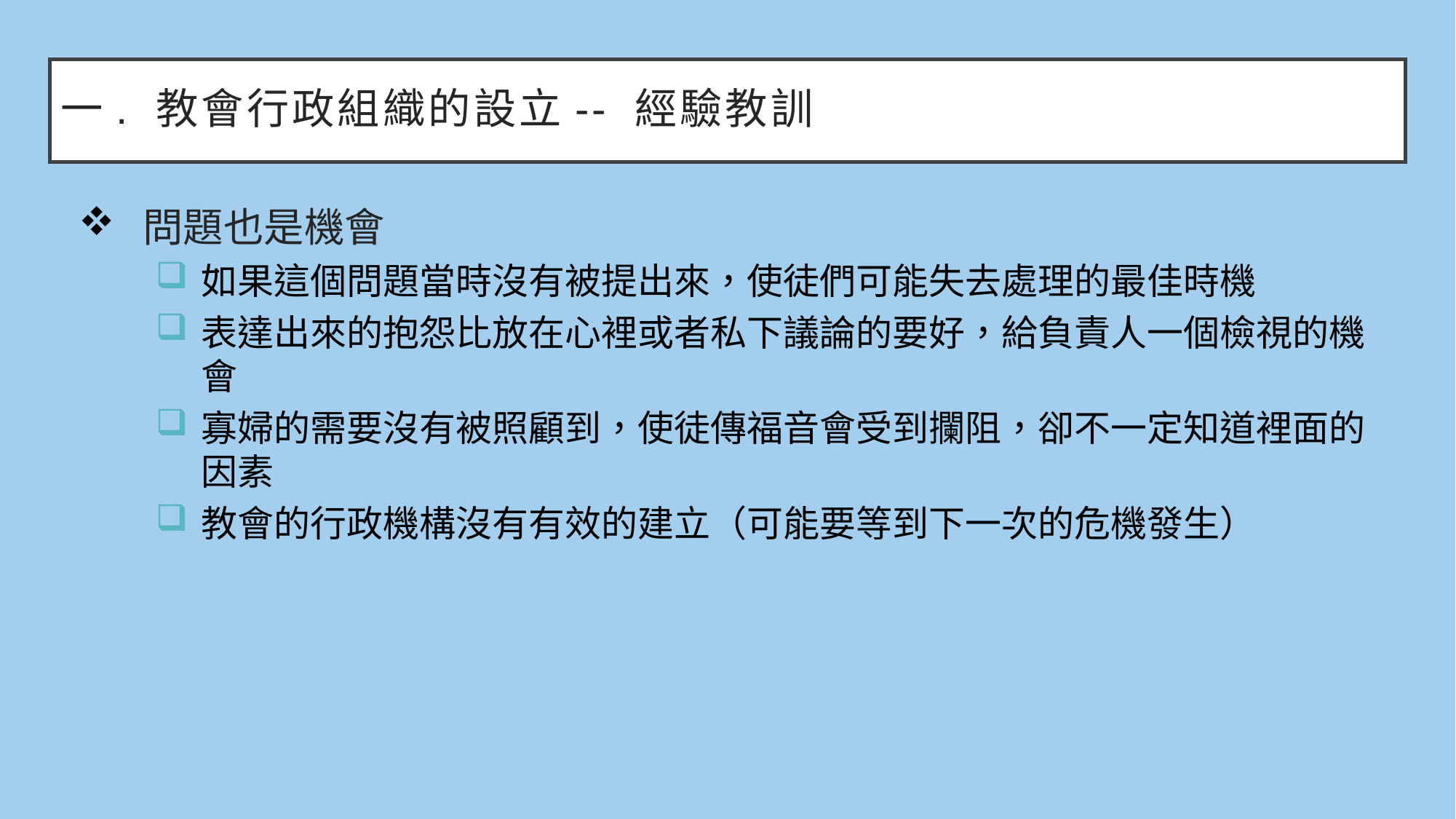

# 一. 教會行政組織的設立-- 經驗教訓
 問題也是機會
如果這個問題當時沒有被提出來，使徒們可能失去處理的最佳時機
表達出來的抱怨比放在心裡或者私下議論的要好，給負責人一個檢視的機會
寡婦的需要沒有被照顧到，使徒傳福音會受到攔阻，卻不一定知道裡面的因素
教會的行政機構沒有有效的建立（可能要等到下一次的危機發生）